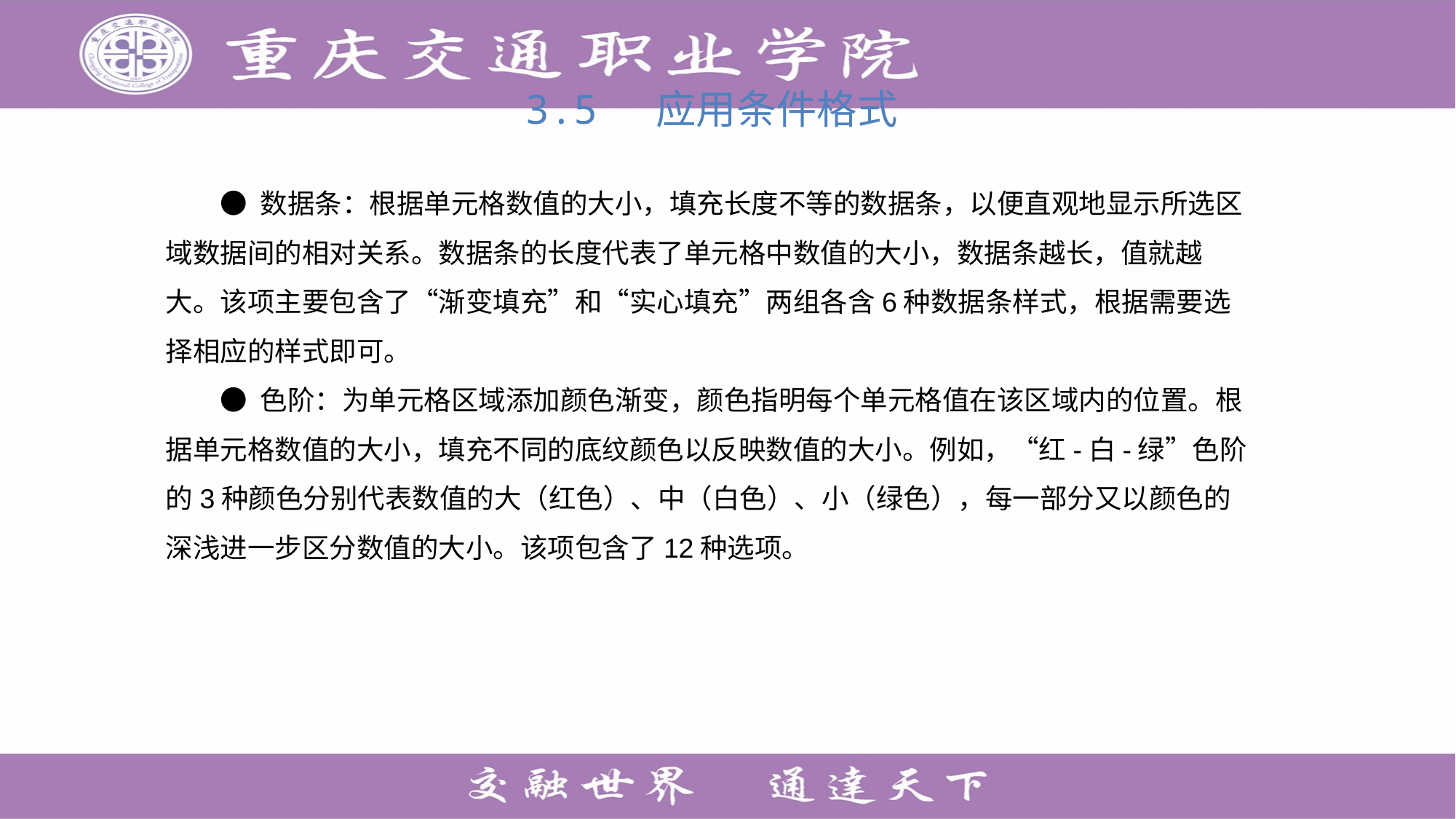

# 3.5  应用条件格式
● 数据条：根据单元格数值的大小，填充长度不等的数据条，以便直观地显示所选区域数据间的相对关系。数据条的长度代表了单元格中数值的大小，数据条越长，值就越大。该项主要包含了“渐变填充”和“实心填充”两组各含6种数据条样式，根据需要选择相应的样式即可。
● 色阶：为单元格区域添加颜色渐变，颜色指明每个单元格值在该区域内的位置。根据单元格数值的大小，填充不同的底纹颜色以反映数值的大小。例如，“红-白-绿”色阶的3种颜色分别代表数值的大（红色）、中（白色）、小（绿色），每一部分又以颜色的深浅进一步区分数值的大小。该项包含了12种选项。